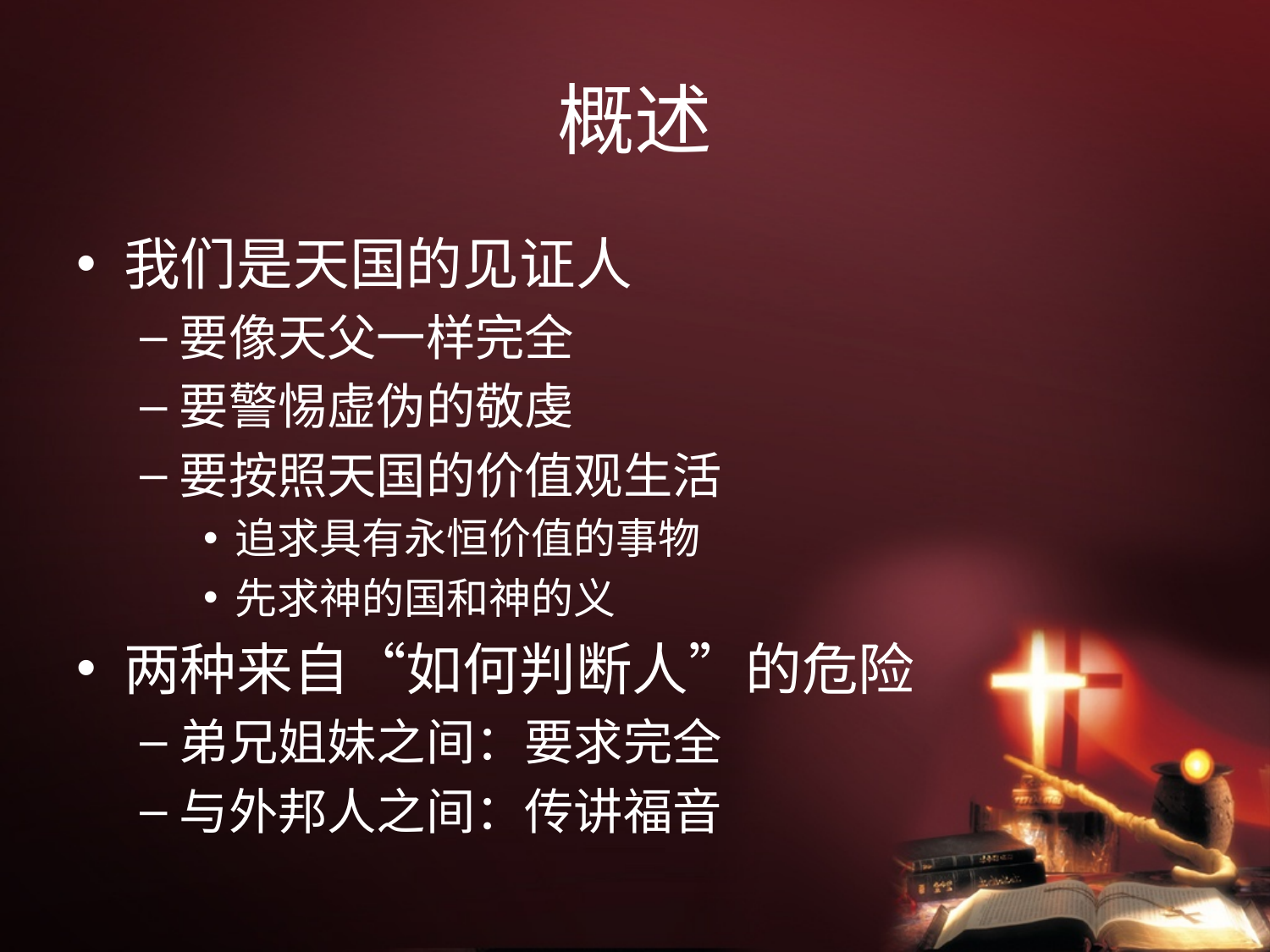

# 概述
我们是天国的见证人
要像天父一样完全
要警惕虚伪的敬虔
要按照天国的价值观生活
追求具有永恒价值的事物
先求神的国和神的义
两种来自“如何判断人”的危险
弟兄姐妹之间：要求完全
与外邦人之间：传讲福音